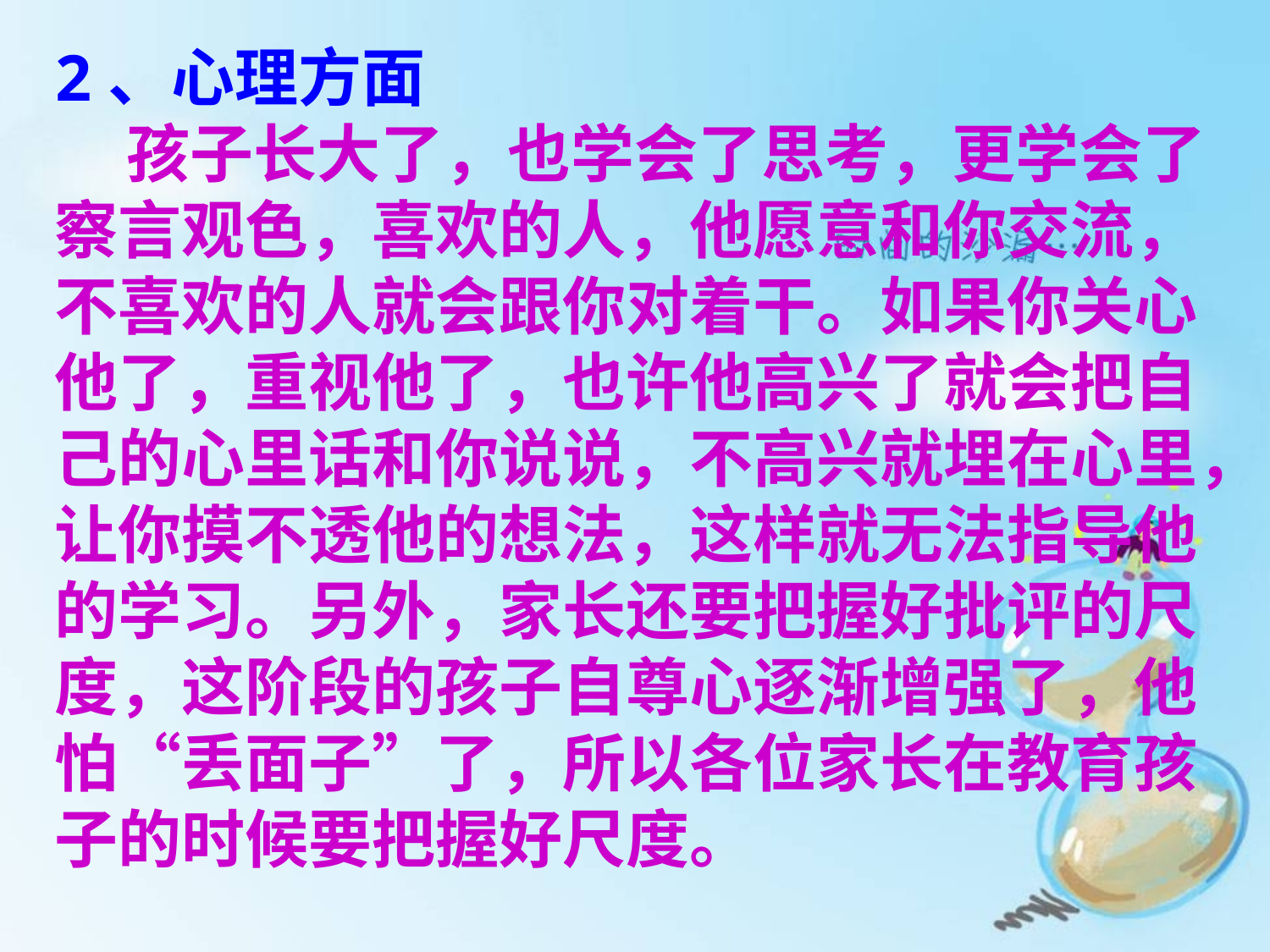

2、心理方面
     孩子长大了，也学会了思考，更学会了察言观色，喜欢的人，他愿意和你交流，不喜欢的人就会跟你对着干。如果你关心他了，重视他了，也许他高兴了就会把自己的心里话和你说说，不高兴就埋在心里，让你摸不透他的想法，这样就无法指导他的学习。另外，家长还要把握好批评的尺度，这阶段的孩子自尊心逐渐增强了，他怕“丢面子”了，所以各位家长在教育孩子的时候要把握好尺度。